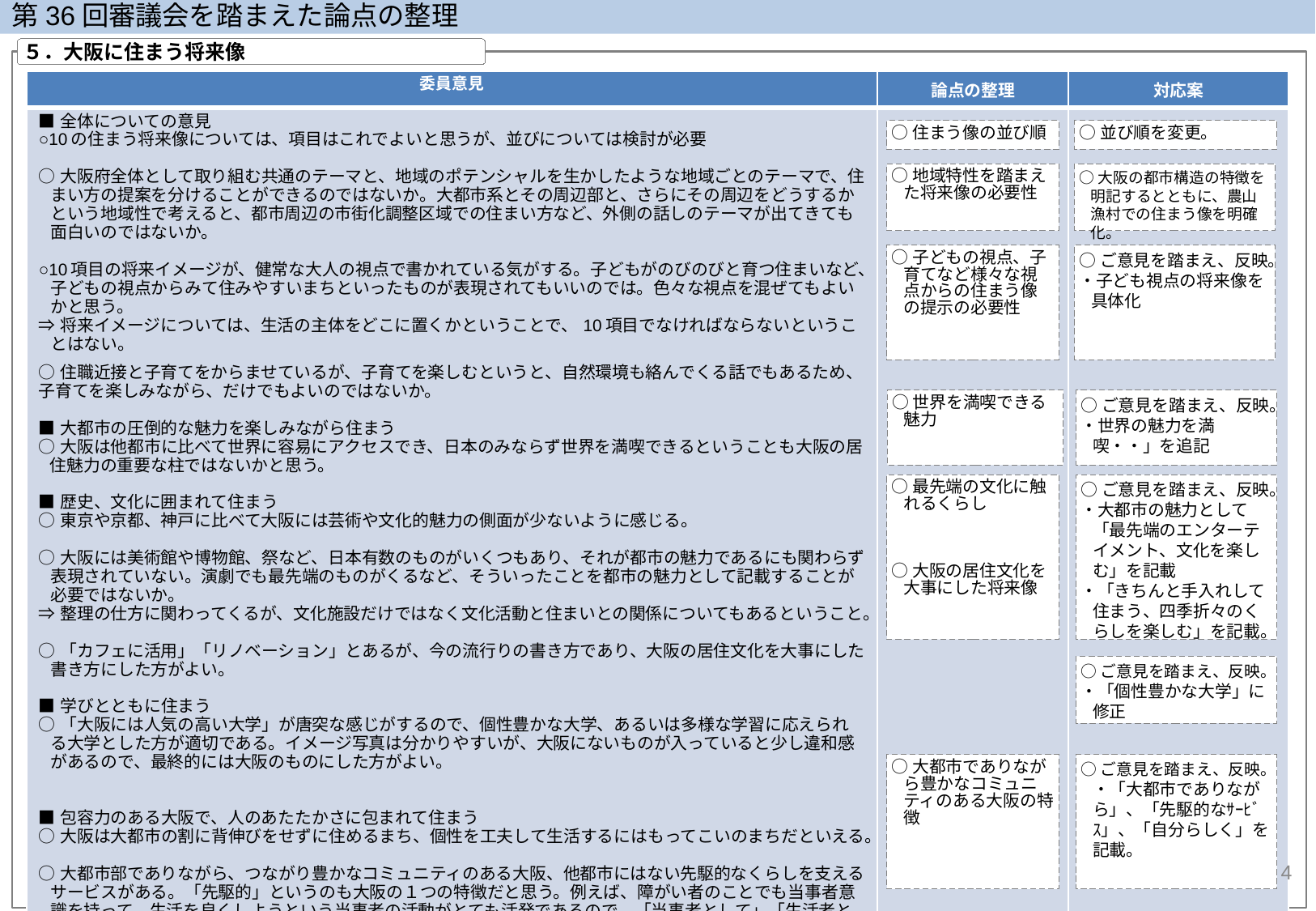

第36回審議会を踏まえた論点の整理
５．大阪に住まう将来像

| 委員意見 | 論点の整理 | 対応案 |
| --- | --- | --- |
| ■全体についての意見 ○10の住まう将来像については、項目はこれでよいと思うが、並びについては検討が必要 ○大阪府全体として取り組む共通のテーマと、地域のポテンシャルを生かしたような地域ごとのテーマで、住まい方の提案を分けることができるのではないか。大都市系とその周辺部と、さらにその周辺をどうするかという地域性で考えると、都市周辺の市街化調整区域での住まい方など、外側の話しのテーマが出てきても面白いのではないか。 ○10項目の将来イメージが、健常な大人の視点で書かれている気がする。子どもがのびのびと育つ住まいなど、子どもの視点からみて住みやすいまちといったものが表現されてもいいのでは。色々な視点を混ぜてもよいかと思う。 ⇒将来イメージについては、生活の主体をどこに置くかということで、10項目でなければならないということはない。 ○住職近接と子育てをからませているが、子育てを楽しむというと、自然環境も絡んでくる話でもあるため、子育てを楽しみながら、だけでもよいのではないか。 ■大都市の圧倒的な魅力を楽しみながら住まう ○大阪は他都市に比べて世界に容易にアクセスでき、日本のみならず世界を満喫できるということも大阪の居住魅力の重要な柱ではないかと思う。 ■歴史、文化に囲まれて住まう ○東京や京都、神戸に比べて大阪には芸術や文化的魅力の側面が少ないように感じる。 ○大阪には美術館や博物館、祭など、日本有数のものがいくつもあり、それが都市の魅力であるにも関わらず表現されていない。演劇でも最先端のものがくるなど、そういったことを都市の魅力として記載することが必要ではないか。 ⇒整理の仕方に関わってくるが、文化施設だけではなく文化活動と住まいとの関係についてもあるということ。 ○「カフェに活用」「リノベーション」とあるが、今の流行りの書き方であり、大阪の居住文化を大事にした書き方にした方がよい。 ■学びとともに住まう ○「大阪には人気の高い大学」が唐突な感じがするので、個性豊かな大学、あるいは多様な学習に応えられる大学とした方が適切である。イメージ写真は分かりやすいが、大阪にないものが入っていると少し違和感があるので、最終的には大阪のものにした方がよい。 ■包容力のある大阪で、人のあたたかさに包まれて住まう ○大阪は大都市の割に背伸びをせずに住めるまち、個性を工夫して生活するにはもってこいのまちだといえる。 ○大都市部でありながら、つながり豊かなコミュニティのある大阪、他都市にはない先駆的なくらしを支えるサービスがある。「先駆的」というのも大阪の１つの特徴だと思う。例えば、障がい者のことでも当事者意識を持って、生活を良くしようという当事者の活動がとても活発であるので、「当事者として」「生活者として」だれもが生き生きとくらすという、そういった都市であるというのが含まれるといいのではないか。 |  |  |
○住まう像の並び順
○並び順を変更。
○地域特性を踏まえた将来像の必要性
○大阪の都市構造の特徴を明記するとともに、農山漁村での住まう像を明確化。
○子どもの視点、子育てなど様々な視点からの住まう像の提示の必要性
○ご意見を踏まえ、反映。
・子ども視点の将来像を具体化
○世界を満喫できる魅力
○ご意見を踏まえ、反映。
・世界の魅力を満喫・・」を追記
○最先端の文化に触れるくらし

○大阪の居住文化を大事にした将来像
○ご意見を踏まえ、反映。
・大都市の魅力として「最先端のエンターテイメント、文化を楽しむ」を記載
・「きちんと手入れして住まう、四季折々のくらしを楽しむ」を記載。
○ご意見を踏まえ、反映。
・「個性豊かな大学」に修正
○大都市でありながら豊かなコミュニティのある大阪の特徴
○ご意見を踏まえ、反映。
　・「大都市でありながら」、「先駆的なｻｰﾋﾞｽ」、「自分らしく」を記載。
4